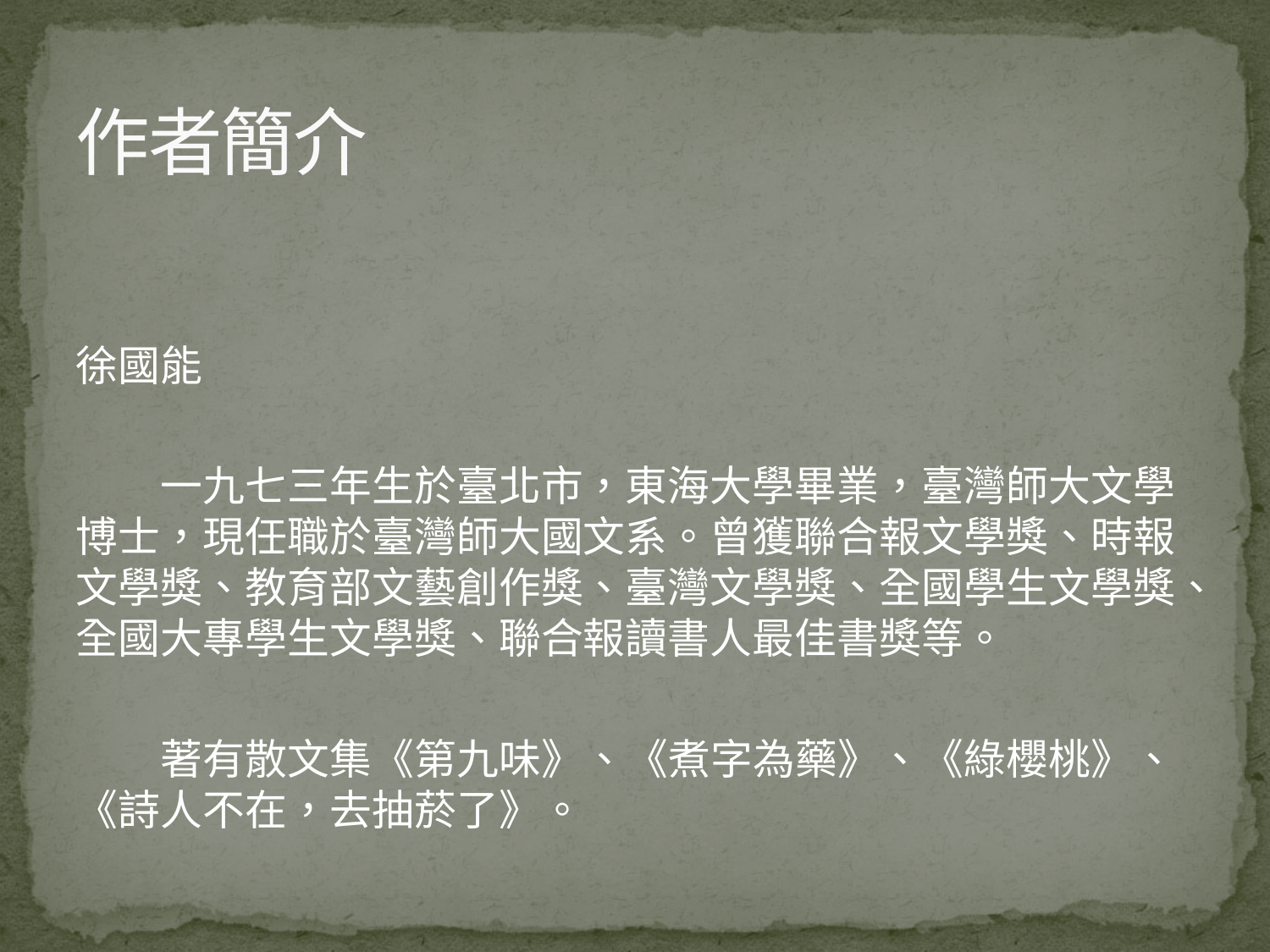

# 作者簡介

徐國能

　　一九七三年生於臺北市，東海大學畢業，臺灣師大文學博士，現任職於臺灣師大國文系。曾獲聯合報文學獎、時報文學獎、教育部文藝創作獎、臺灣文學獎、全國學生文學獎、全國大專學生文學獎、聯合報讀書人最佳書獎等。

　　著有散文集《第九味》、《煮字為藥》、《綠櫻桃》、《詩人不在，去抽菸了》。